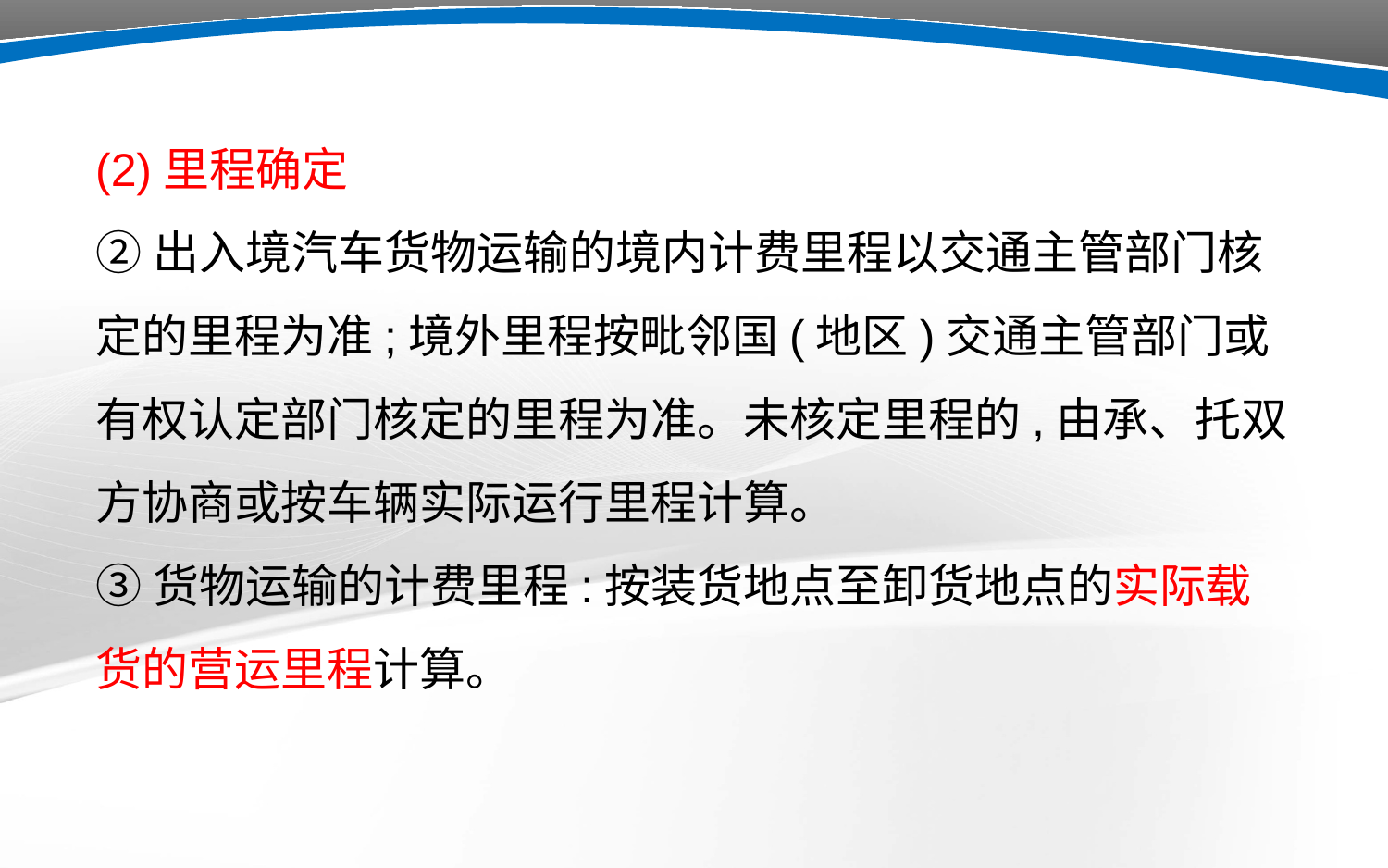

(2)里程确定
②出入境汽车货物运输的境内计费里程以交通主管部门核定的里程为准;境外里程按毗邻国(地区)交通主管部门或有权认定部门核定的里程为准。未核定里程的,由承、托双方协商或按车辆实际运行里程计算。
③货物运输的计费里程:按装货地点至卸货地点的实际载货的营运里程计算。